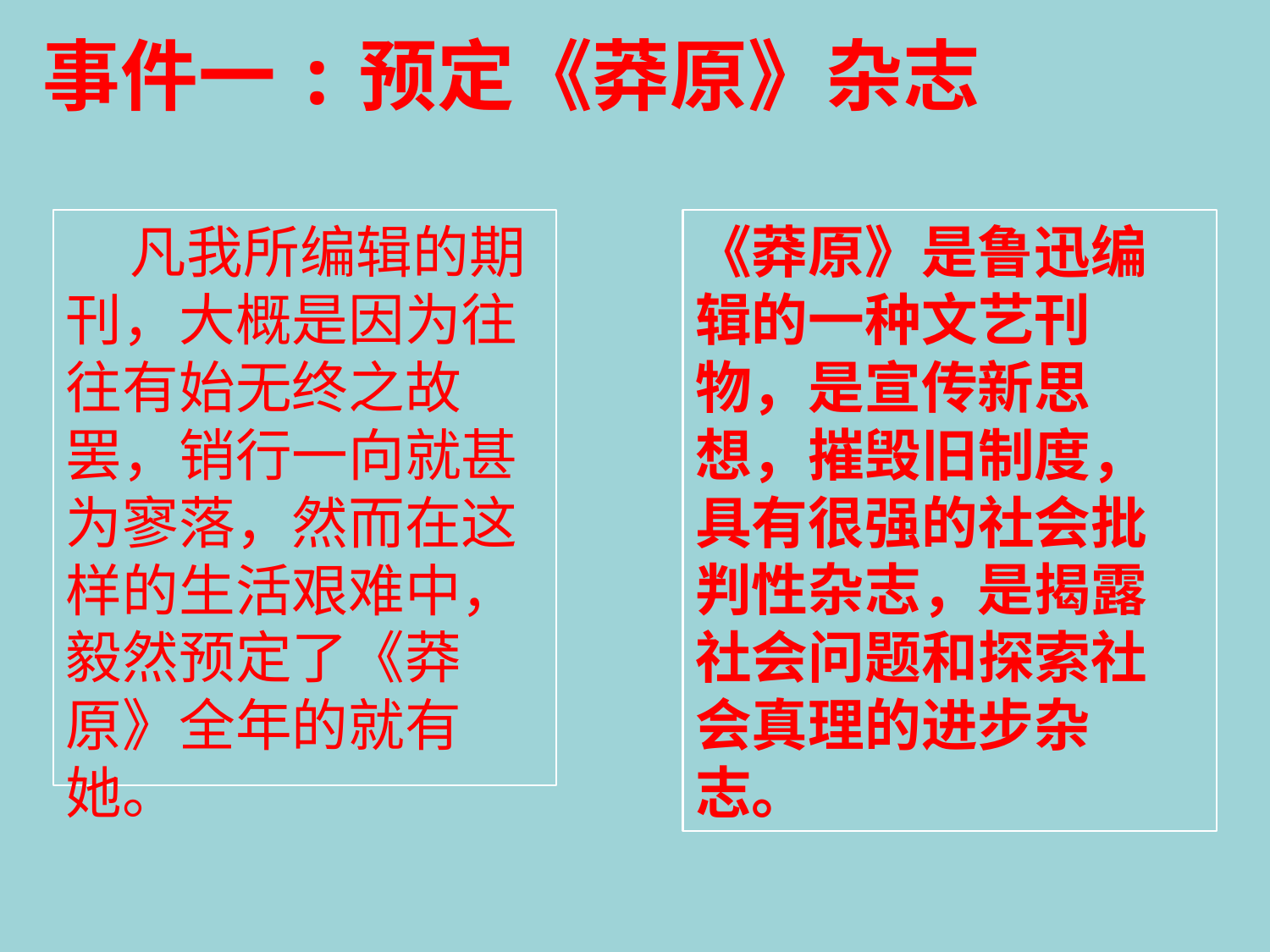

事件一:预定《莽原》杂志
    凡我所编辑的期刊，大概是因为往往有始无终之故罢，销行一向就甚为寥落，然而在这样的生活艰难中，毅然预定了《莽原》全年的就有她。
《莽原》是鲁迅编辑的一种文艺刊物，是宣传新思想，摧毁旧制度，具有很强的社会批判性杂志，是揭露社会问题和探索社会真理的进步杂志。